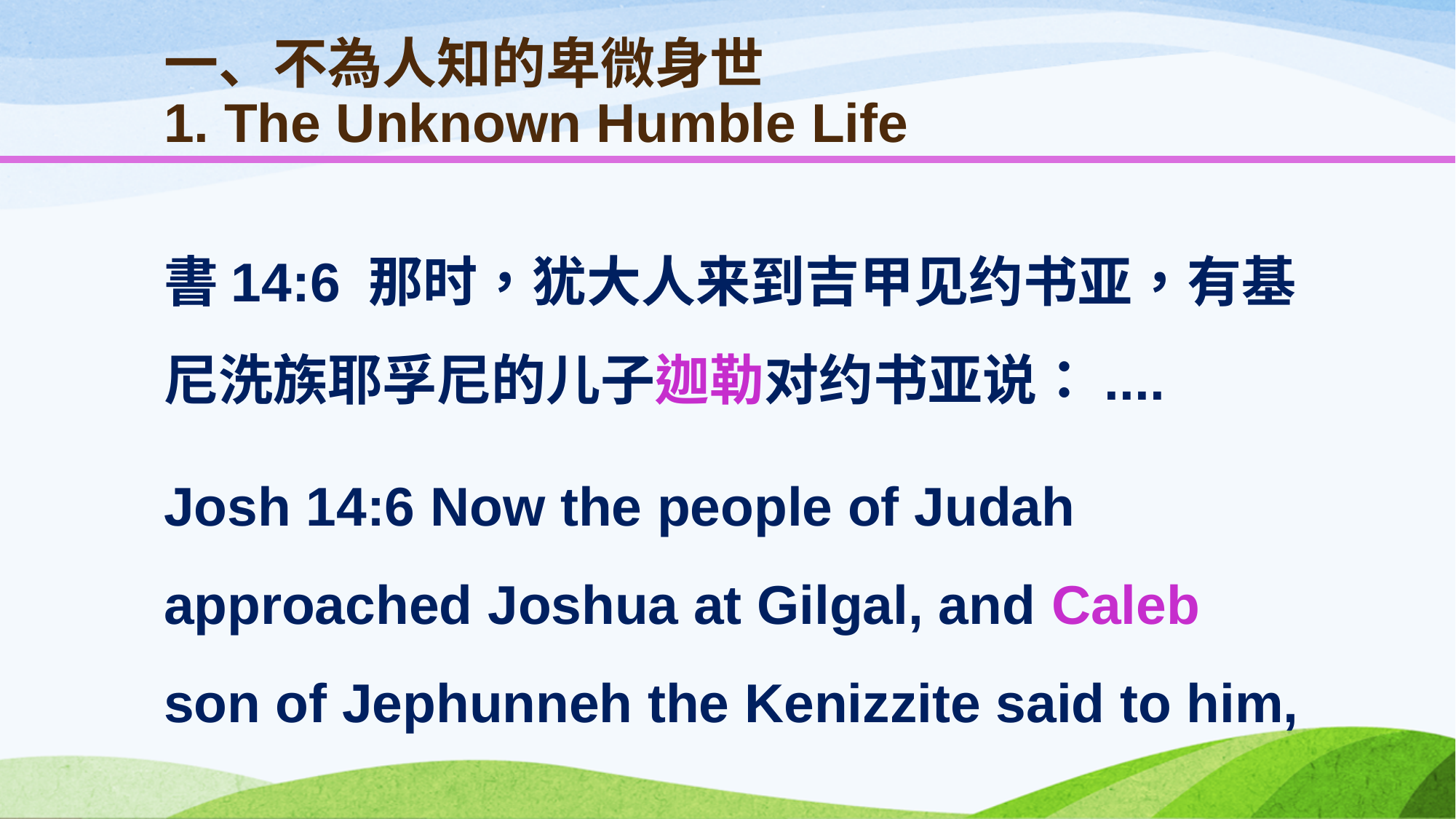

# 一、不為人知的卑微身世 1. The Unknown Humble Life
書14:6 那时，犹大人来到吉甲见约书亚，有基尼洗族耶孚尼的儿子迦勒对约书亚说：....
Josh 14:6 Now the people of Judah approached Joshua at Gilgal, and Caleb son of Jephunneh the Kenizzite said to him,